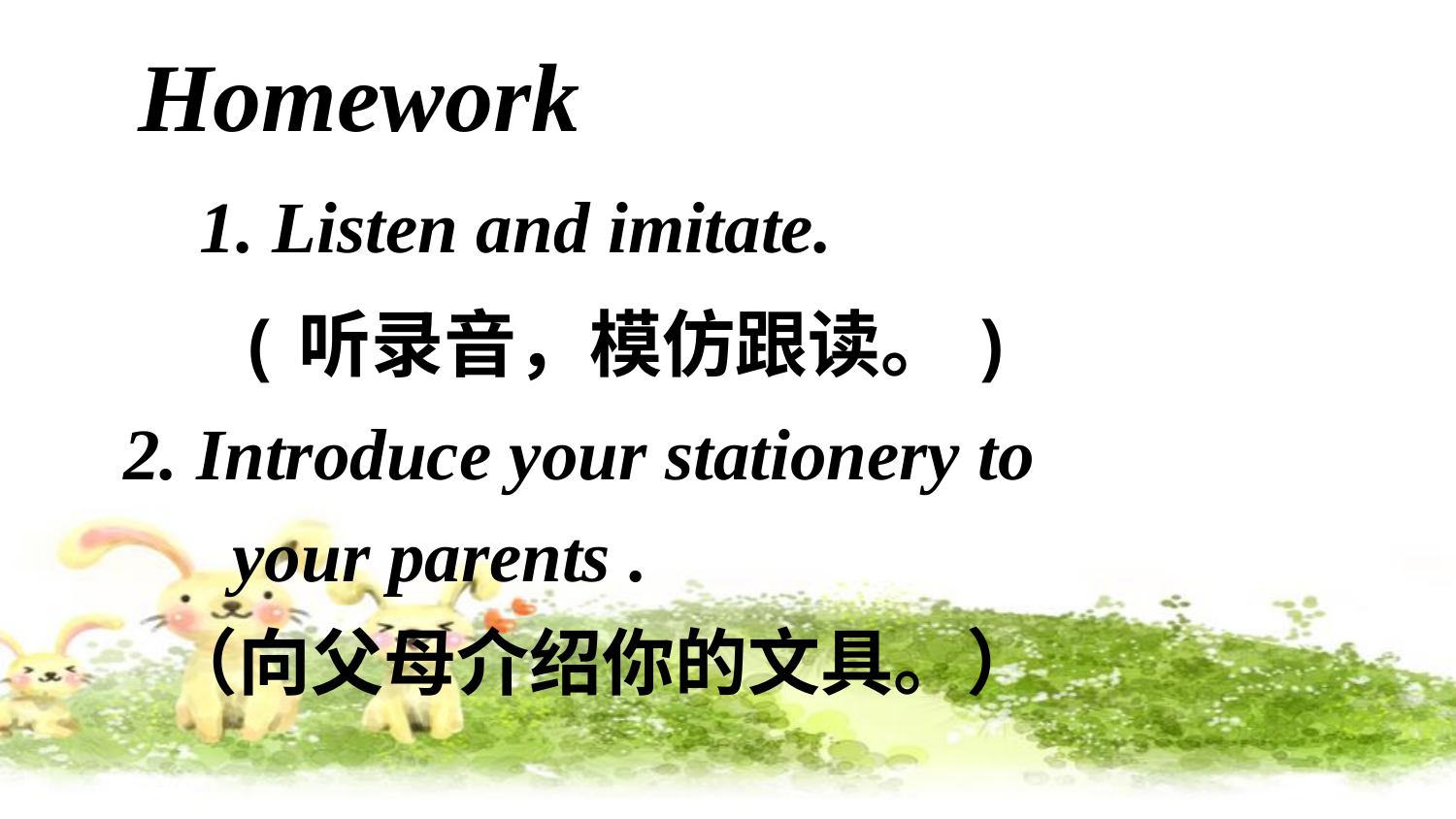

Homework
1. Listen and imitate.
(听录音，模仿跟读。)
2. Introduce your stationery to
      your parents .
（向父母介绍你的文具。）